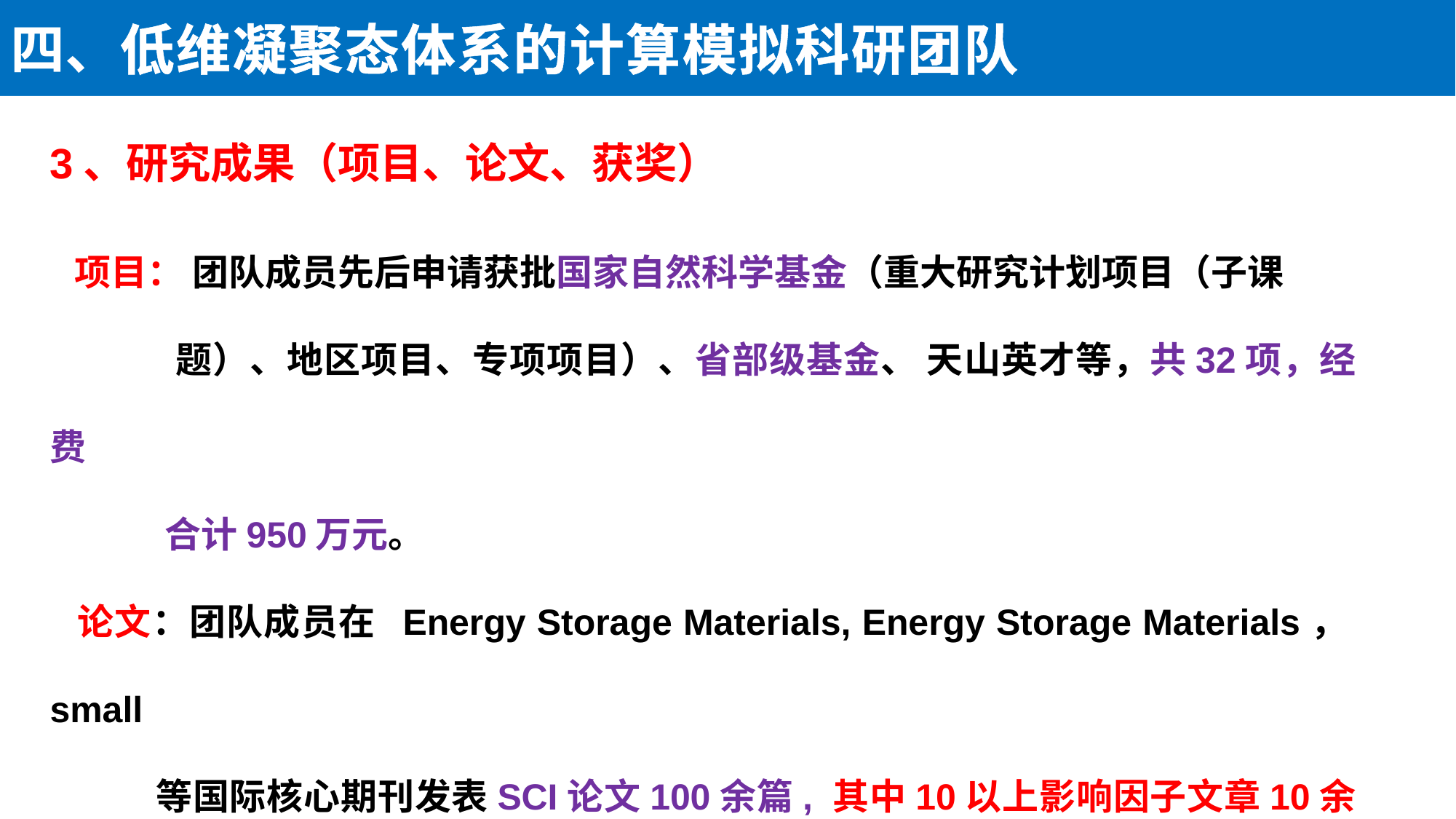

四、低维凝聚态体系的计算模拟科研团队
  二、天体物理科研团队
3、研究成果（项目、论文、获奖）
  项目： 团队成员先后申请获批国家自然科学基金（重大研究计划项目（子课
             题）、地区项目、专项项目）、省部级基金、 天山英才等，共32项，经费
             合计950万元。
  论文：团队成员在  Energy Storage Materials, Energy Storage Materials，small
           等国际核心期刊发表SCI论文100余篇, 其中10以上影响因子文章10余篇（新
            疆大学第一单位）。
   获奖： 团队科研成果荣获自治区自然科学优秀论文奖2项。

15